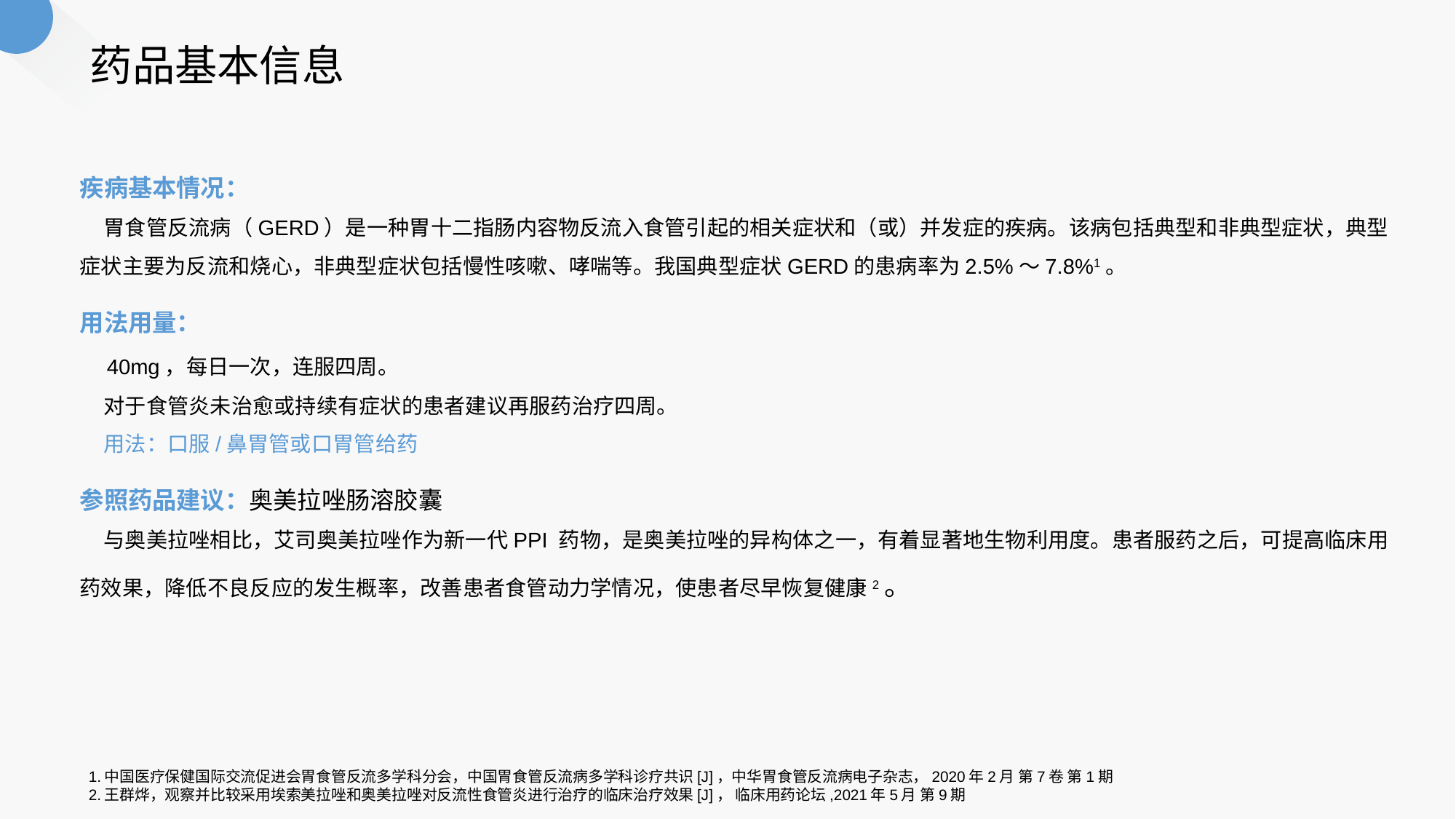

药品基本信息
疾病基本情况：
    胃食管反流病（GERD）是一种胃十二指肠内容物反流入食管引起的相关症状和（或）并发症的疾病。该病包括典型和非典型症状，典型症状主要为反流和烧心，非典型症状包括慢性咳嗽、哮喘等。我国典型症状GERD的患病率为2.5%～7.8%1。
用法用量：
    40mg，每日一次，连服四周。
    对于食管炎未治愈或持续有症状的患者建议再服药治疗四周。
    用法：口服/鼻胃管或口胃管给药
参照药品建议：奥美拉唑肠溶胶囊
    与奥美拉唑相比，艾司奥美拉唑作为新一代PPI 药物，是奥美拉唑的异构体之一，有着显著地生物利用度。患者服药之后，可提高临床用药效果，降低不良反应的发生概率，改善患者食管动力学情况，使患者尽早恢复健康2。

1.中国医疗保健国际交流促进会胃食管反流多学科分会，中国胃食管反流病多学科诊疗共识[J]，中华胃食管反流病电子杂志，2020年2月 第7卷 第1期
2.王群烨，观察并比较采用埃索美拉唑和奥美拉唑对反流性食管炎进行治疗的临床治疗效果[J]， 临床用药论坛,2021年5月 第9期